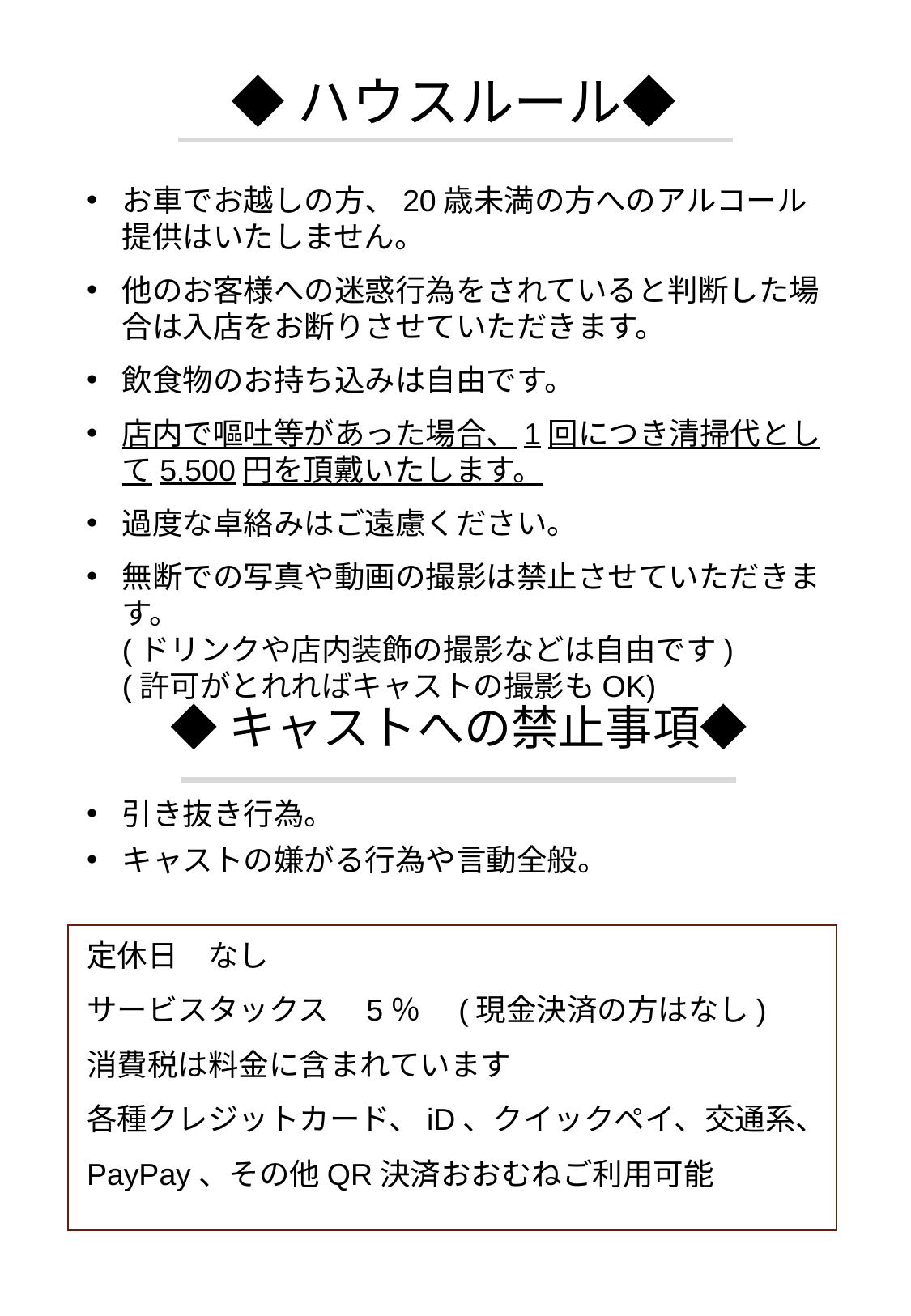

◆ハウスルール◆
お車でお越しの方、20歳未満の方へのアルコール提供はいたしません。
他のお客様への迷惑行為をされていると判断した場合は入店をお断りさせていただきます。
飲食物のお持ち込みは自由です。
店内で嘔吐等があった場合、1回につき清掃代として5,500円を頂戴いたします。
過度な卓絡みはご遠慮ください。
無断での写真や動画の撮影は禁止させていただきます。
(ドリンクや店内装飾の撮影などは自由です)
(許可がとれればキャストの撮影もOK)

◆キャストへの禁止事項◆

引き抜き行為。
キャストの嫌がる行為や言動全般。

定休日	なし
サービスタックス　5％　(現金決済の方はなし)
消費税は料金に含まれています
各種クレジットカード、iD、クイックペイ、交通系、PayPay、その他QR決済おおむねご利用可能